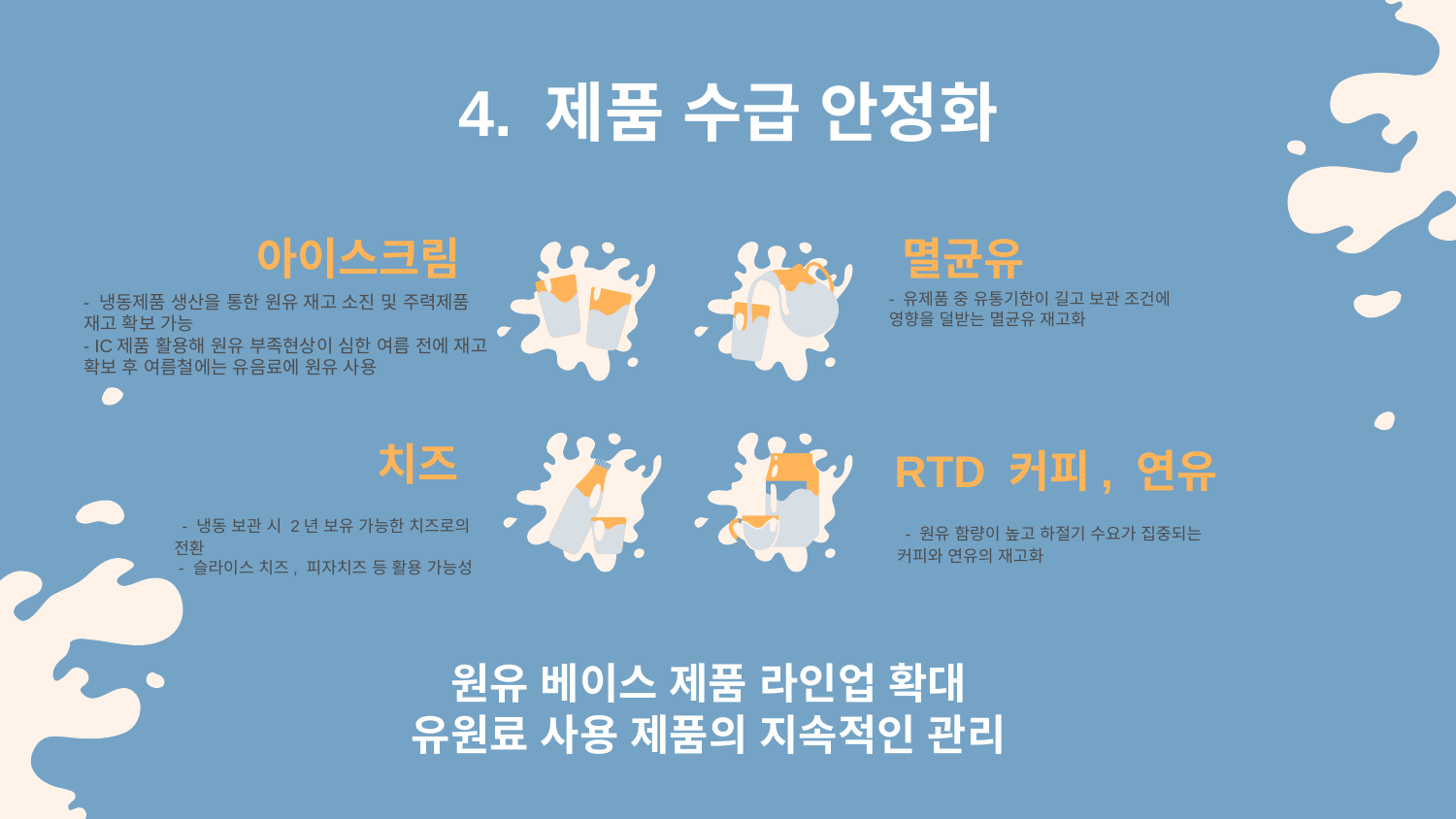

4. 제품 수급 안정화
멸균유
# 아이스크림

- 유제품 중 유통기한이 길고 보관 조건에 영향을 덜받는 멸균유 재고화

- 냉동제품 생산을 통한 원유 재고 소진 및 주력제품 재고 확보 가능
- IC제품 활용해 원유 부족현상이 심한 여름 전에 재고 확보 후 여름철에는 유음료에 원유 사용

치즈

RTD 커피, 연유

 - 원유 함량이 높고 하절기 수요가 집중되는 커피와 연유의 재고화
 - 냉동 보관 시 2년 보유 가능한 치즈로의
전환
 - 슬라이스 치즈, 피자치즈 등 활용 가능성
원유 베이스 제품 라인업 확대
유원료 사용 제품의 지속적인 관리